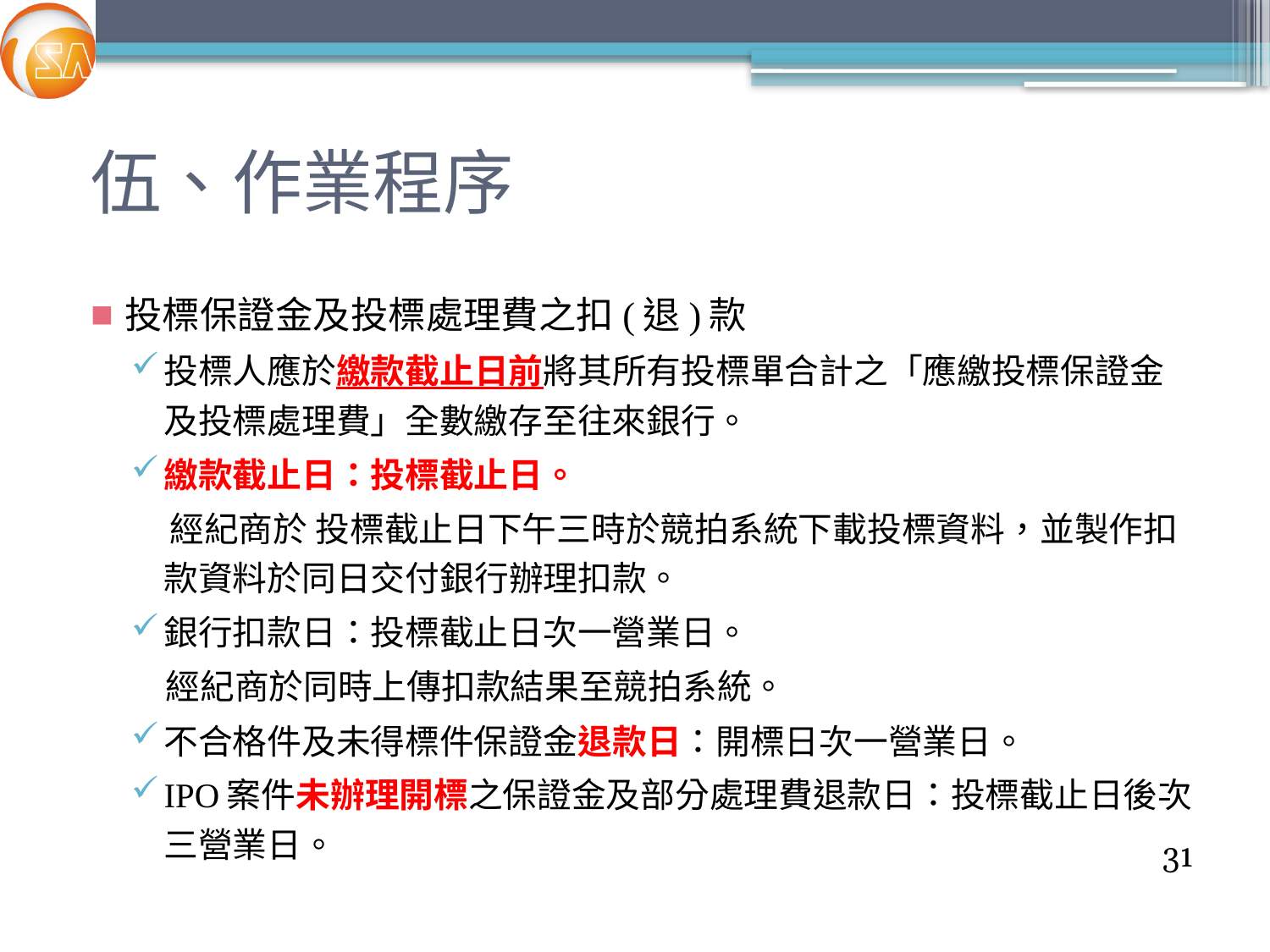

# 伍、作業程序
投標保證金及投標處理費之扣(退)款
投標人應於繳款截止日前將其所有投標單合計之「應繳投標保證金及投標處理費」全數繳存至往來銀行。
繳款截止日：投標截止日。
    經紀商於 投標截止日下午三時於競拍系統下載投標資料，並製作扣款資料於同日交付銀行辦理扣款。
銀行扣款日：投標截止日次一營業日。
　經紀商於同時上傳扣款結果至競拍系統。
不合格件及未得標件保證金退款日：開標日次一營業日。
IPO案件未辦理開標之保證金及部分處理費退款日：投標截止日後次三營業日。
31